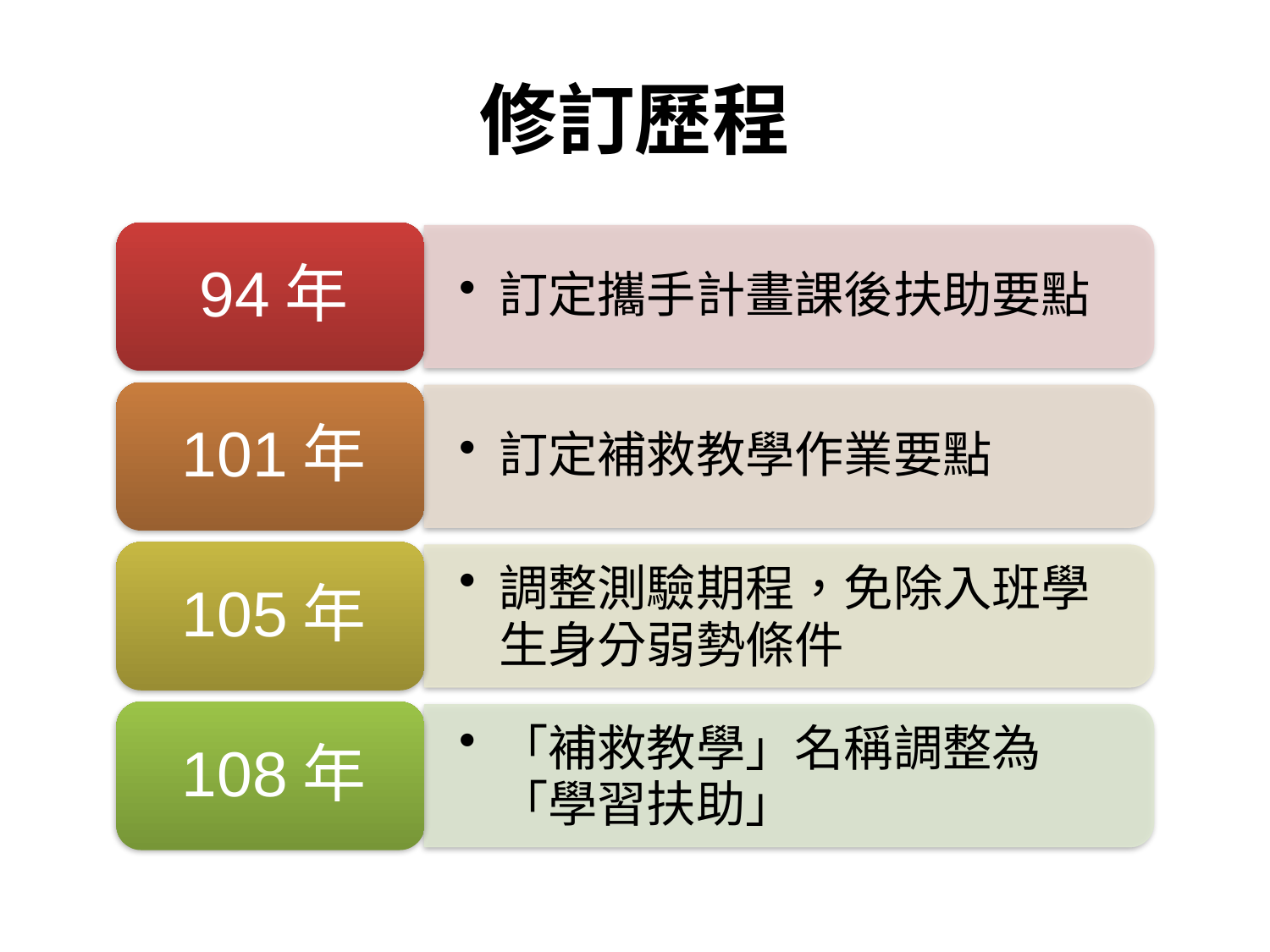

# 修訂歷程
訂定攜手計畫課後扶助要點
94年
訂定補救教學作業要點
101年
調整測驗期程，免除入班學生身分弱勢條件
105年
「補救教學」名稱調整為「學習扶助」
108年